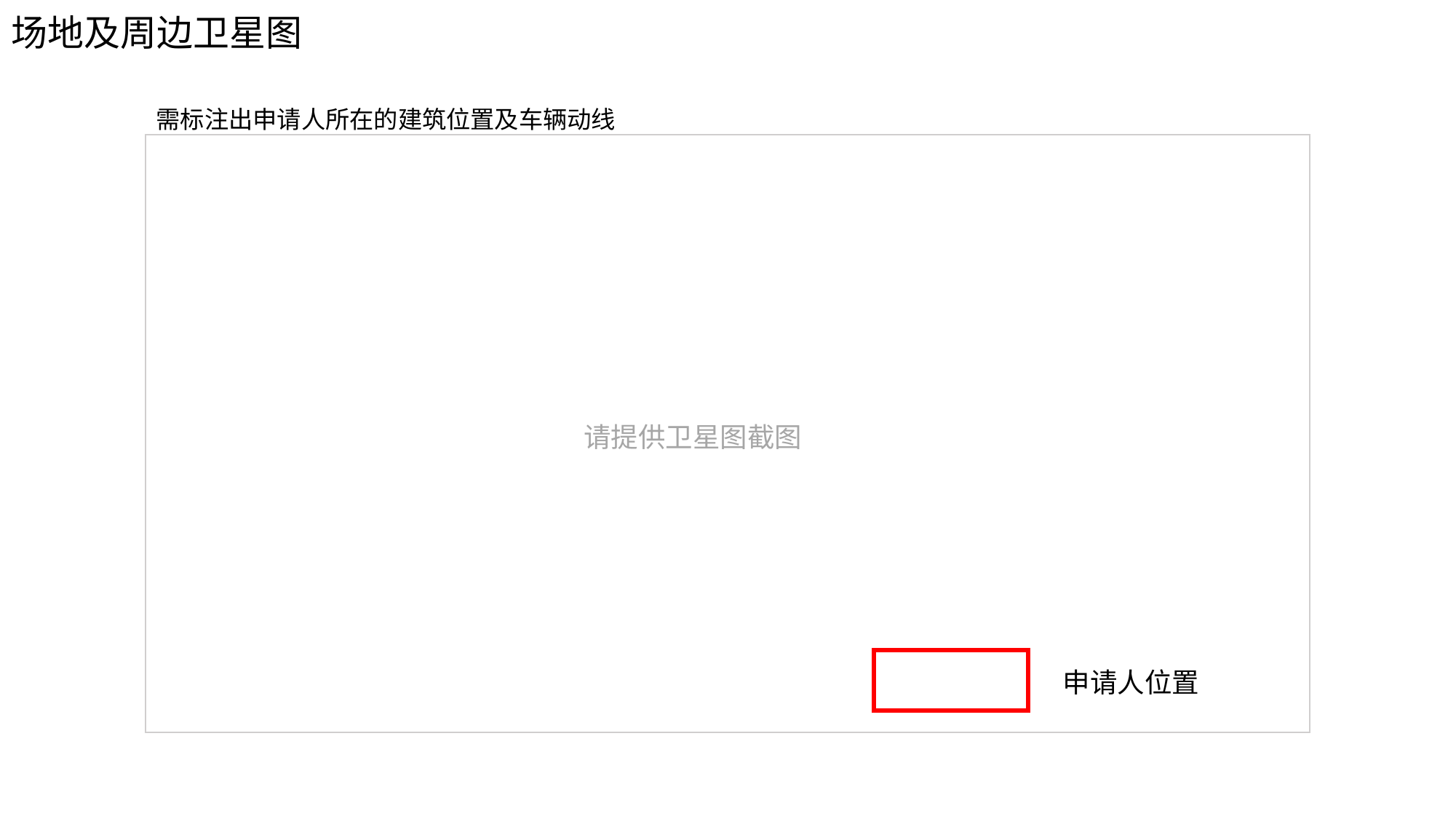

场地及周边卫星图
需标注出申请人所在的建筑位置及车辆动线

请提供卫星图截图

申请人位置